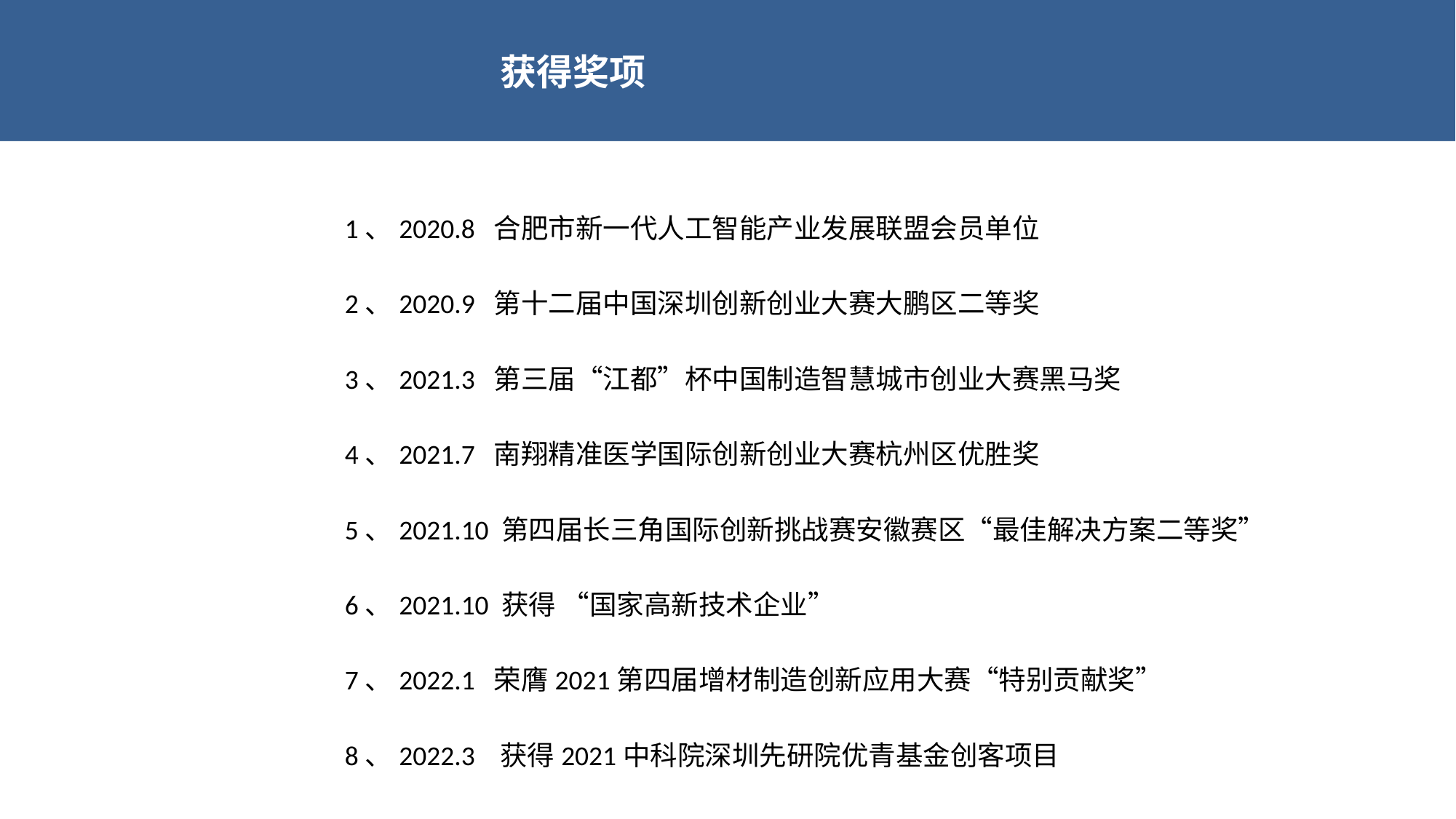

获得奖项
1、2020.8  合肥市新一代人工智能产业发展联盟会员单位
2、2020.9  第十二届中国深圳创新创业大赛大鹏区二等奖
3、2021.3  第三届“江都”杯中国制造智慧城市创业大赛黑马奖
4、2021.7  南翔精准医学国际创新创业大赛杭州区优胜奖
5、2021.10 第四届长三角国际创新挑战赛安徽赛区“最佳解决方案二等奖”
6、2021.10 获得 “国家高新技术企业”
7、2022.1  荣膺2021第四届增材制造创新应用大赛“特别贡献奖”
8、2022.3   获得2021中科院深圳先研院优青基金创客项目